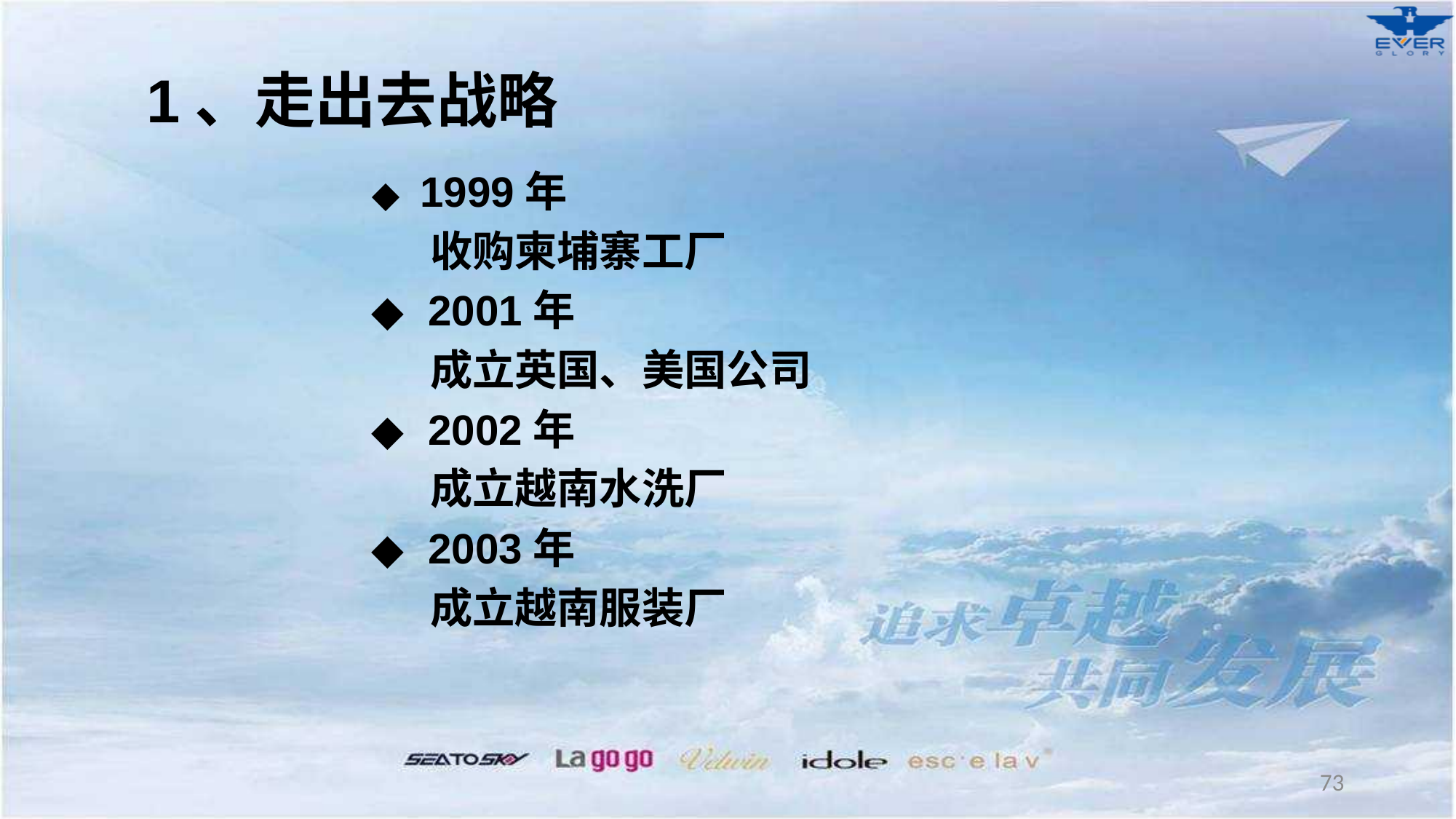

1、走出去战略

◆  1999年
     收购柬埔寨工厂
◆  2001年
     成立英国、美国公司
◆  2002年
     成立越南水洗厂
◆  2003年
     成立越南服装厂

73